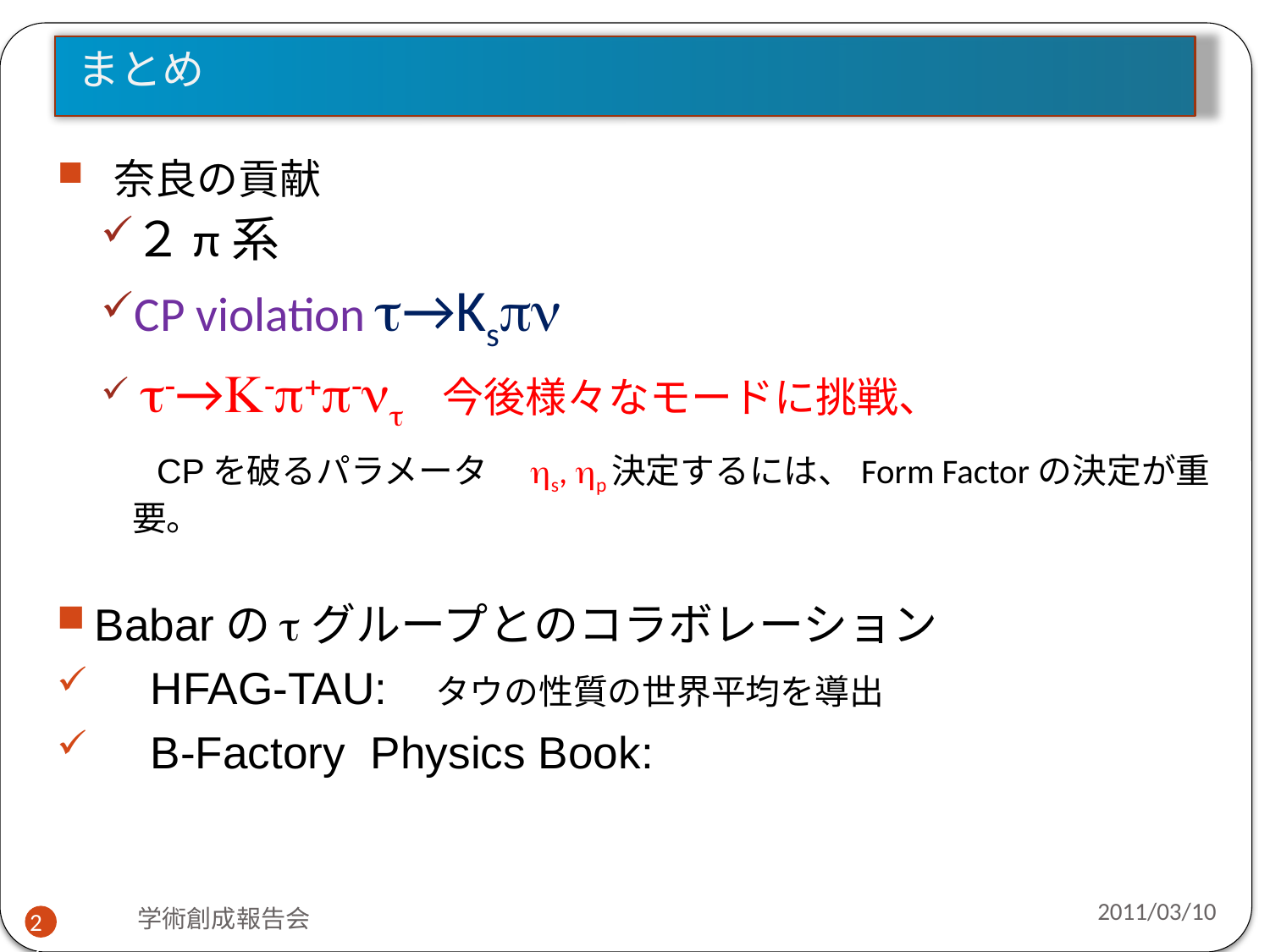

# まとめ
 奈良の貢献
２π系
CP violation τ→Ksπν
 τ−→Κ−π+π−ντ  今後様々なモードに挑戦、
　CPを破るパラメータ　ηs, ηp決定するには、Form Factorの決定が重要。

Babarのτグループとのコラボレーション
　HFAG-TAU:   タウの性質の世界平均を導出
　B-Factory  Physics Book:

2011/03/10
29
学術創成報告会